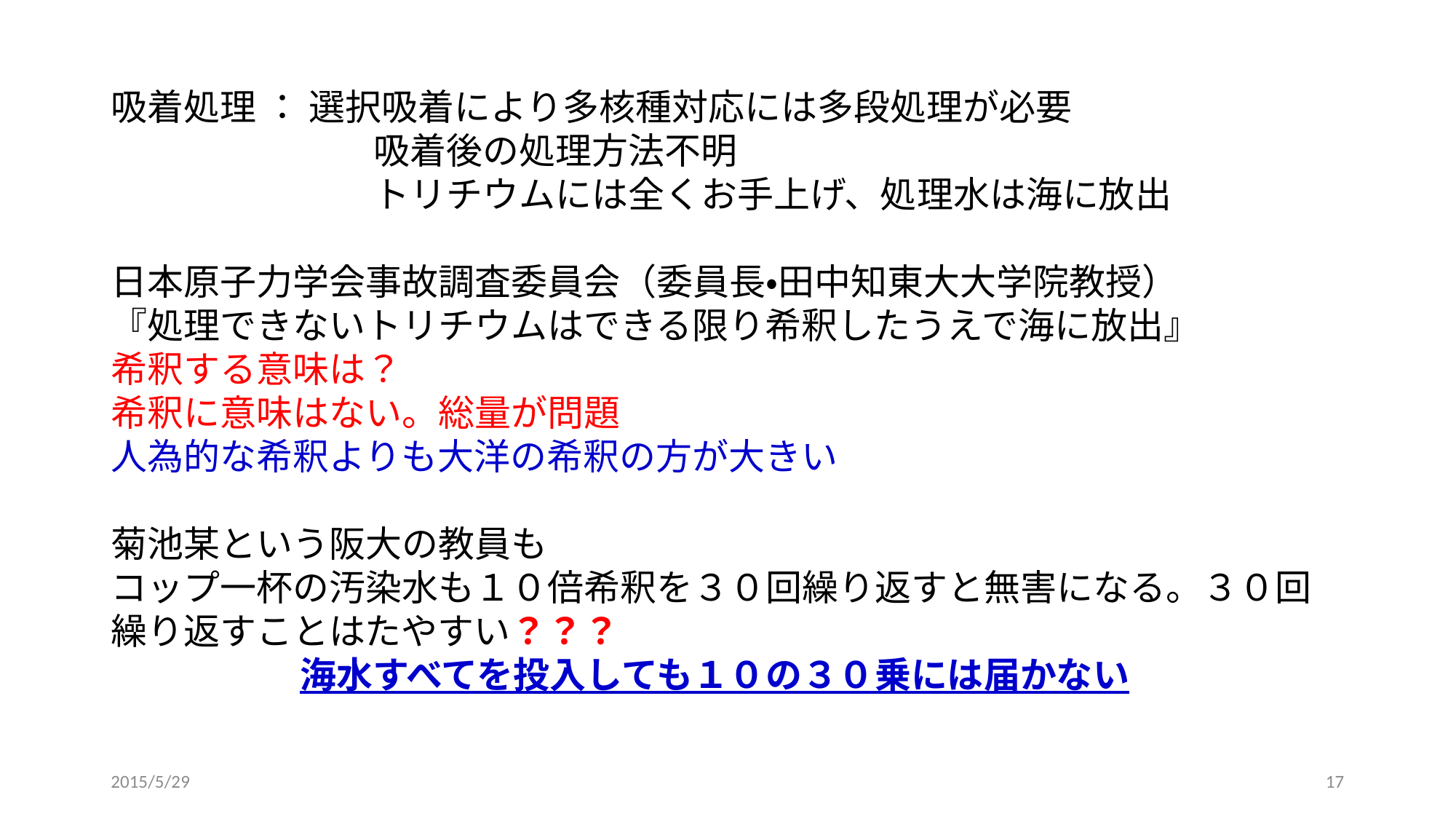

吸着処理 ： 選択吸着により多核種対応には多段処理が必要
　　　　　　　 吸着後の処理方法不明
　　　　　　　 トリチウムには全くお手上げ、処理水は海に放出

日本原子力学会事故調査委員会（委員長・田中知東大大学院教授）
『処理できないトリチウムはできる限り希釈したうえで海に放出』
希釈する意味は？
希釈に意味はない。総量が問題
人為的な希釈よりも大洋の希釈の方が大きい

菊池某という阪大の教員も
コップ一杯の汚染水も１０倍希釈を３０回繰り返すと無害になる。３０回繰り返すことはたやすい？？？
海水すべてを投入しても１０の３０乗には届かない
2015/5/29

17